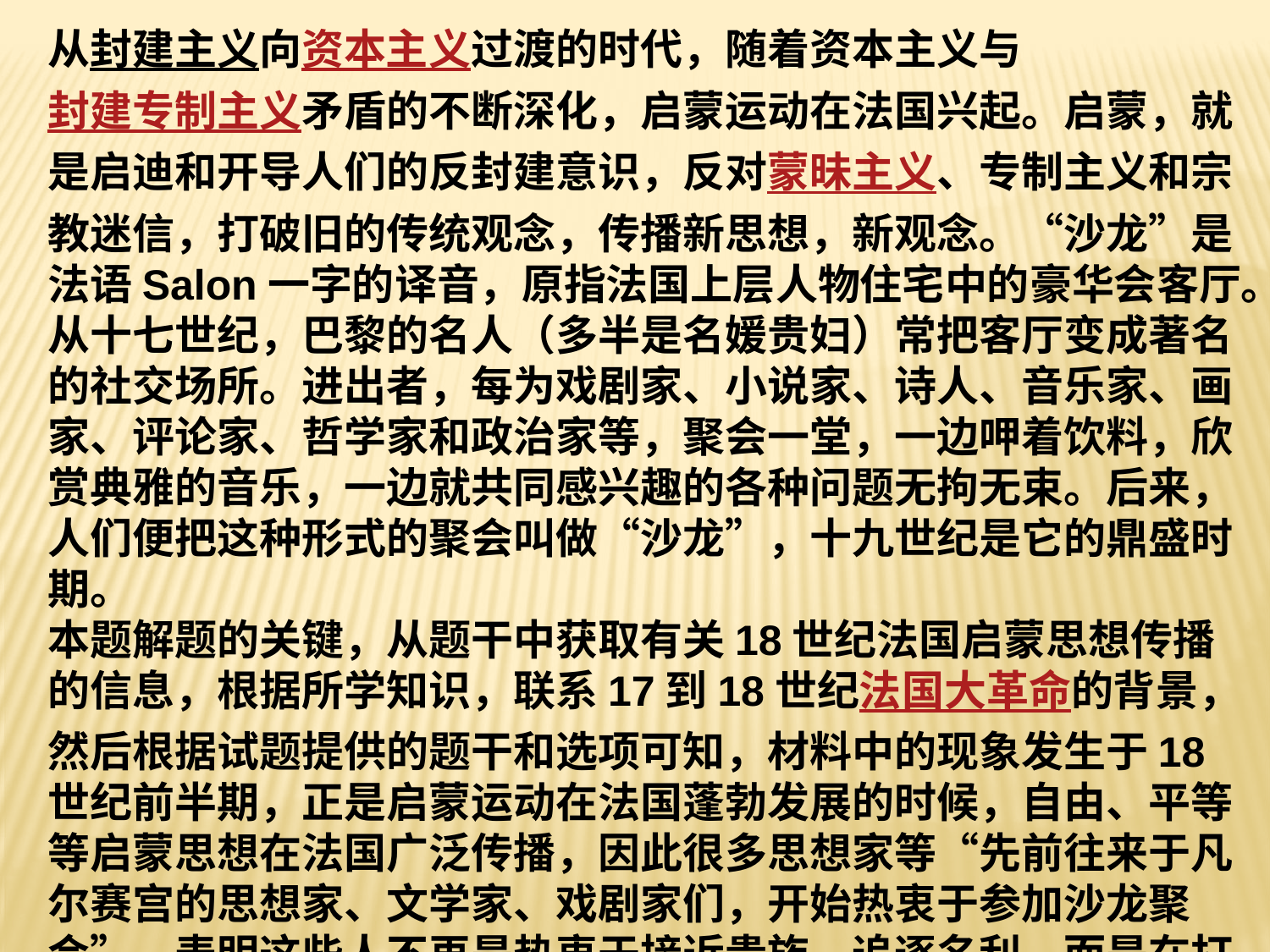

从封建主义向资本主义过渡的时代，随着资本主义与封建专制主义矛盾的不断深化，启蒙运动在法国兴起。启蒙，就是启迪和开导人们的反封建意识，反对蒙昧主义、专制主义和宗教迷信，打破旧的传统观念，传播新思想，新观念。“沙龙”是法语Salon一字的译音，原指法国上层人物住宅中的豪华会客厅。从十七世纪，巴黎的名人（多半是名媛贵妇）常把客厅变成著名的社交场所。进出者，每为戏剧家、小说家、诗人、音乐家、画家、评论家、哲学家和政治家等，聚会一堂，一边呷着饮料，欣赏典雅的音乐，一边就共同感兴趣的各种问题无拘无束。后来，人们便把这种形式的聚会叫做“沙龙”，十九世纪是它的鼎盛时期。
本题解题的关键，从题干中获取有关18世纪法国启蒙思想传播的信息，根据所学知识，联系17到18世纪法国大革命的背景，然后根据试题提供的题干和选项可知，材料中的现象发生于18世纪前半期，正是启蒙运动在法国蓬勃发展的时候，自由、平等等启蒙思想在法国广泛传播，因此很多思想家等“先前往来于凡尔赛宫的思想家、文学家、戏剧家们，开始热衷于参加沙龙聚会”，表明这些人不再是热衷于接近贵族，追逐名利，而是在打破旧的传统观念，传播新思想，新观念，故A正确；